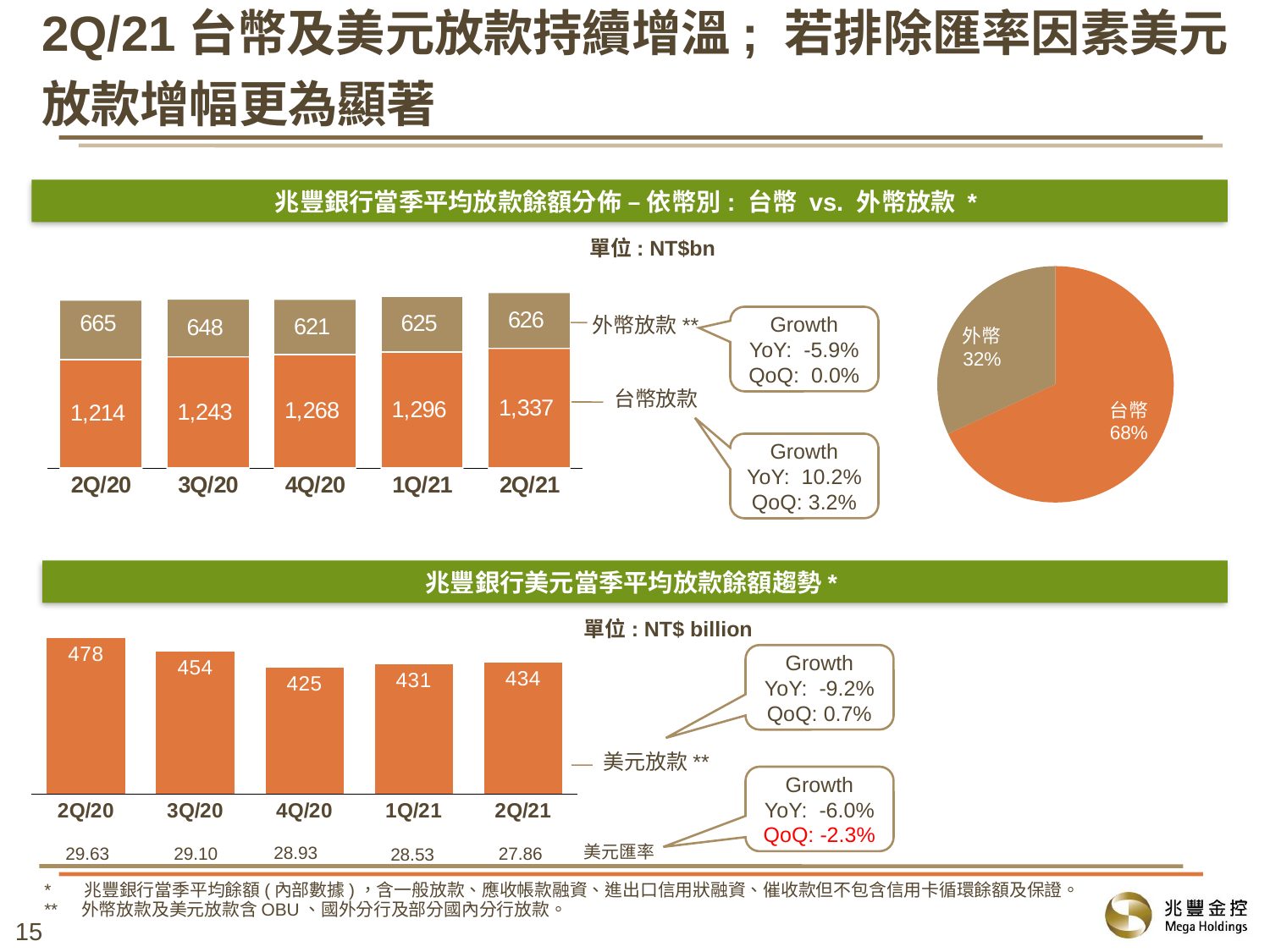

2Q/21台幣及美元放款持續增溫; 若排除匯率因素美元放款增幅更為顯著

### Chart

| Category |  |
|---|---|
| 台幣 | 1337.0 |
| 外幣 | 626.0 |
兆豐銀行當季平均放款餘額分佈 – 依幣別: 台幣 vs. 外幣放款 *
單位: NT$bn

[unsupported chart]

外幣放款**
Growth
YoY:  -5.9%
QoQ:  0.0%

台幣放款

Growth
YoY:  10.2%
QoQ: 3.2%
兆豐銀行美元當季平均放款餘額趨勢*
單位: NT$ billion

### Chart

| Category |  |
|---|---|
| 2Q/20 | 478.0 |
| 3Q/20 | 453.74 |
| 4Q/20 | 424.97 |
| 1Q/21 | 431.08 |
| 2Q/21 | 434.15 |
Growth
YoY:  -9.2%
QoQ: 0.7%
美元放款**

Growth
YoY:  -6.0%
QoQ: -2.3%
美元匯率
28.93
29.10
29.63
27.86
28.53
*      兆豐銀行當季平均餘額(內部數據)，含一般放款、應收帳款融資、進出口信用狀融資、催收款但不包含信用卡循環餘額及保證。
**    外幣放款及美元放款含OBU、國外分行及部分國內分行放款。